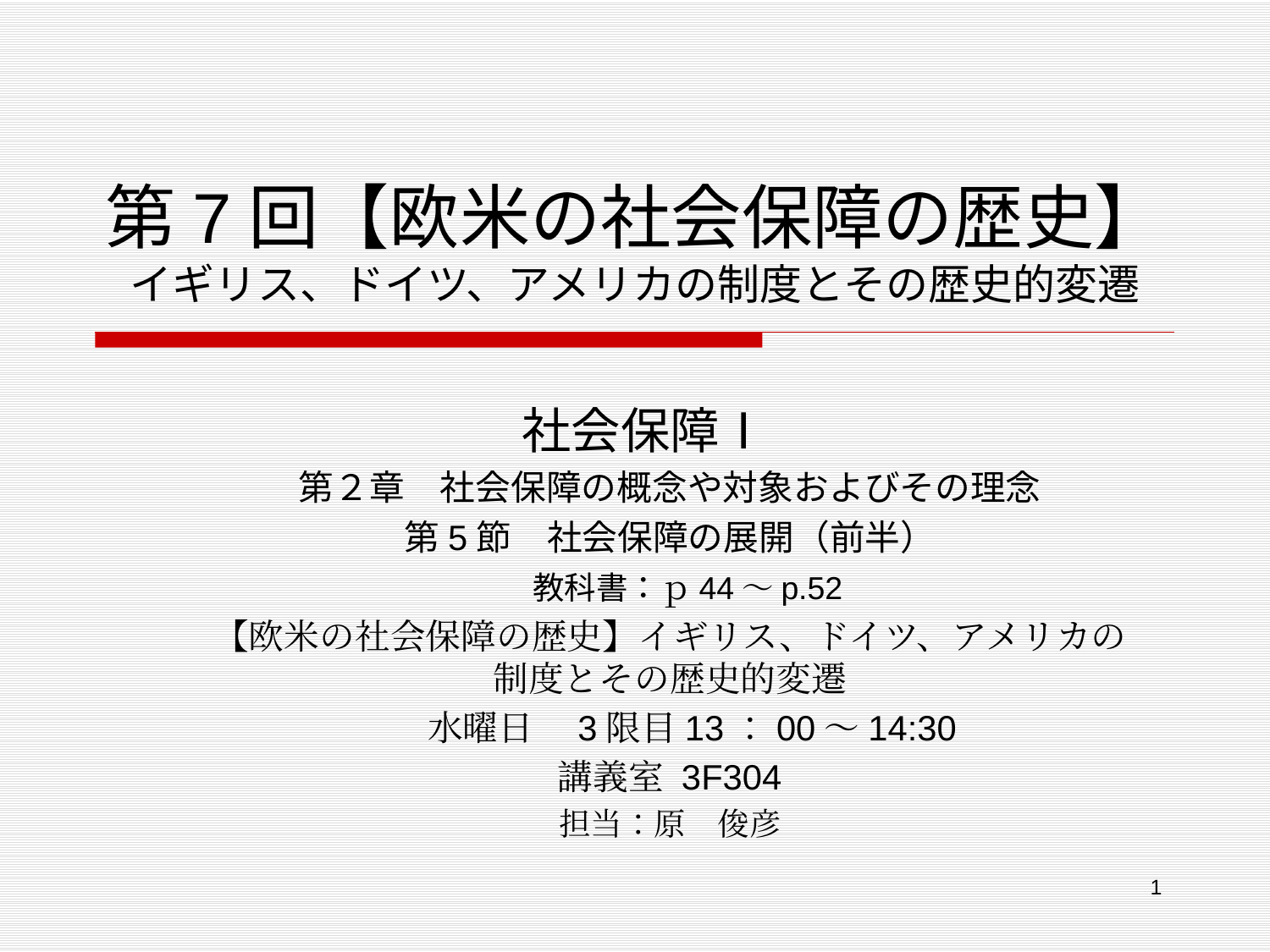

# 第7回【欧米の社会保障の歴史】イギリス、ドイツ、アメリカの制度とその歴史的変遷
社会保障Ⅰ
第２章　社会保障の概念や対象およびその理念
第5節　社会保障の展開（前半）
　教科書：ｐ44～p.52
【欧米の社会保障の歴史】イギリス、ドイツ、アメリカの制度とその歴史的変遷
　 水曜日　3限目13：00～14:30
講義室 3F304
担当：原　俊彦

　　　       担当　原　俊彦（札幌市立大学）t.hara@scu.ac.jp

1